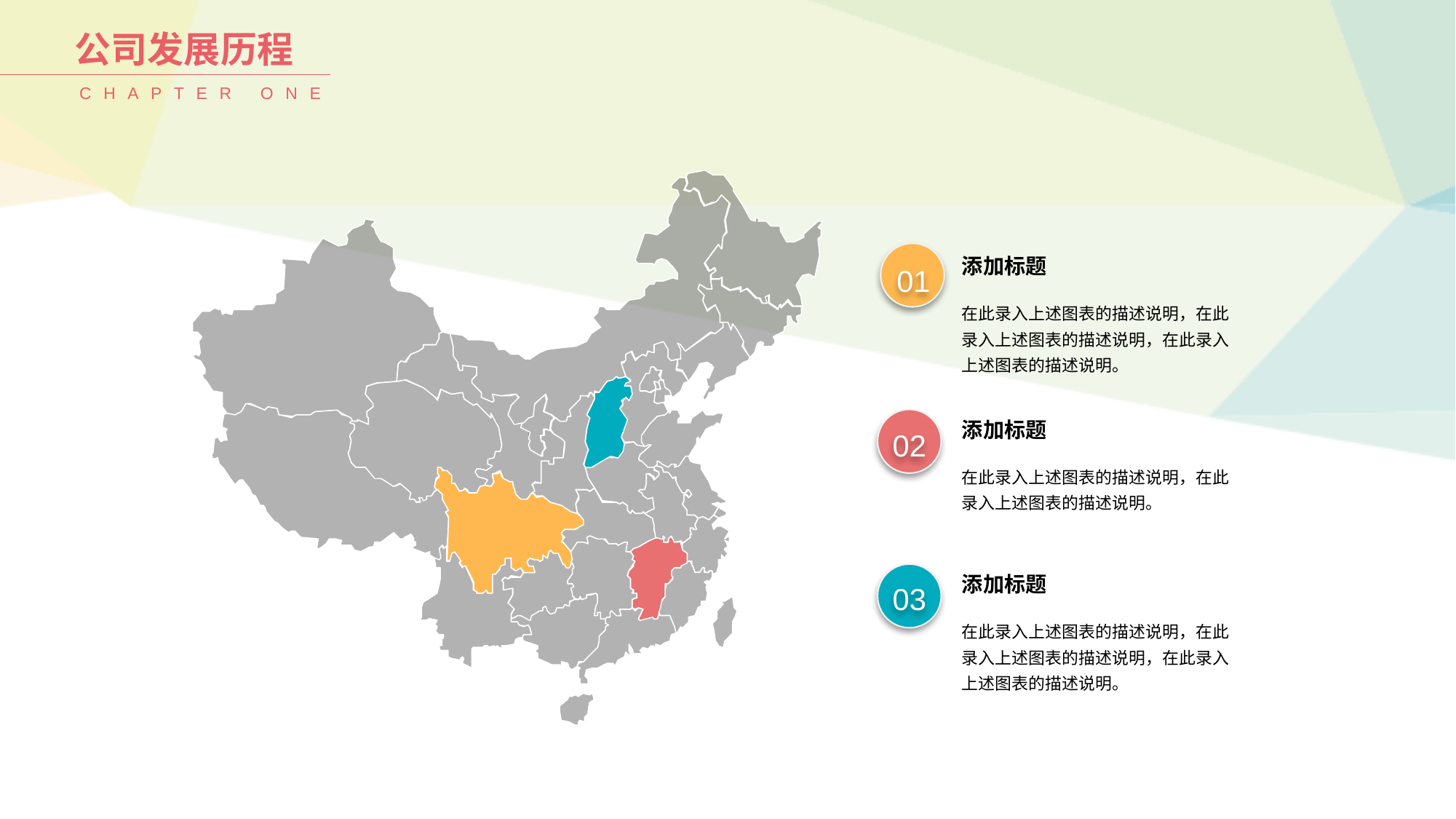

公司发展历程
CHAPTER ONE

添加标题
01
在此录入上述图表的描述说明，在此录入上述图表的描述说明，在此录入上述图表的描述说明。

添加标题
02
在此录入上述图表的描述说明，在此录入上述图表的描述说明。

添加标题
03
在此录入上述图表的描述说明，在此录入上述图表的描述说明，在此录入上述图表的描述说明。